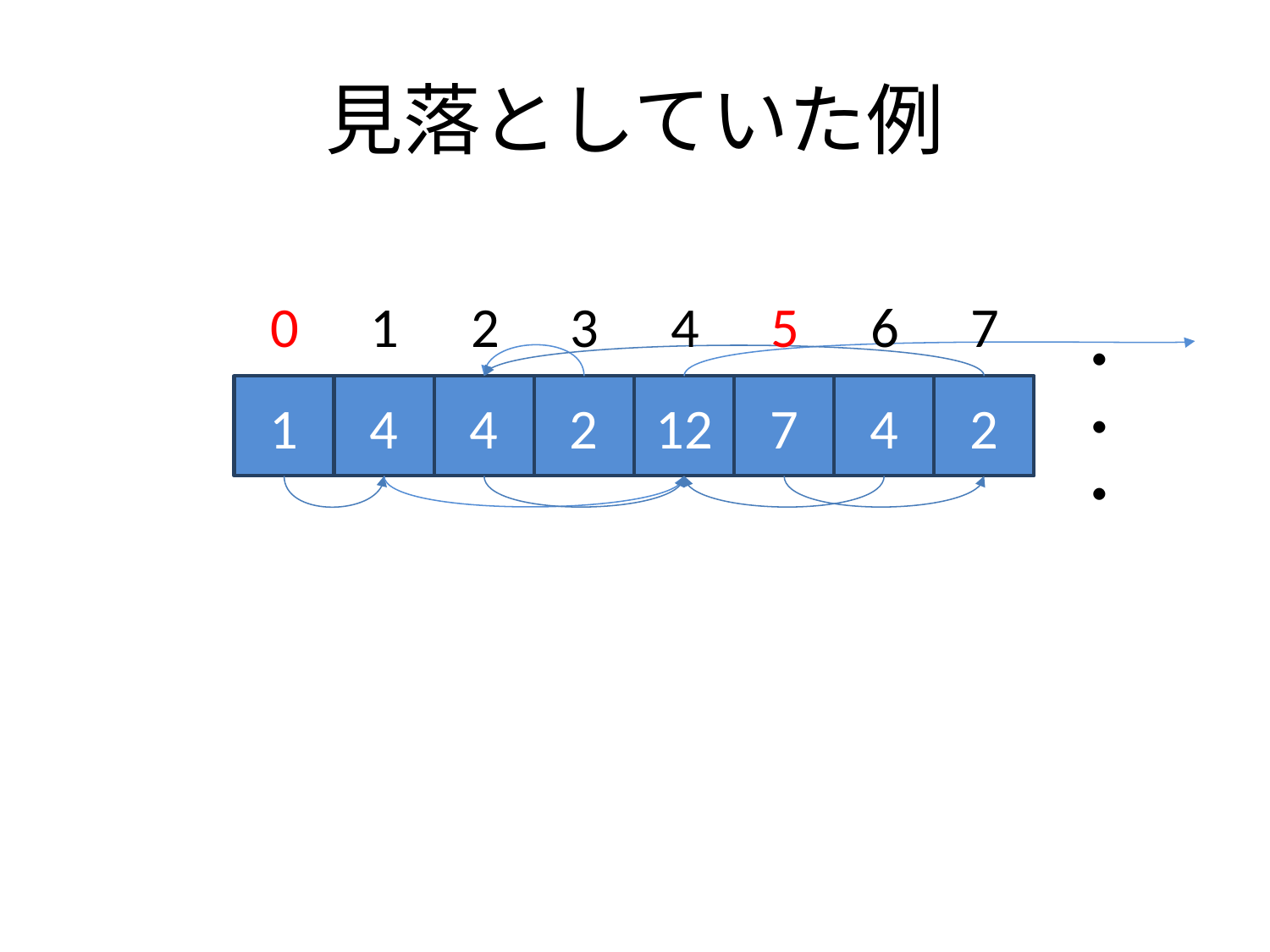

# 見落としていた例
0
1
2
3
4
5
6
7
1
4
4
2
12
7
4
2
・・・